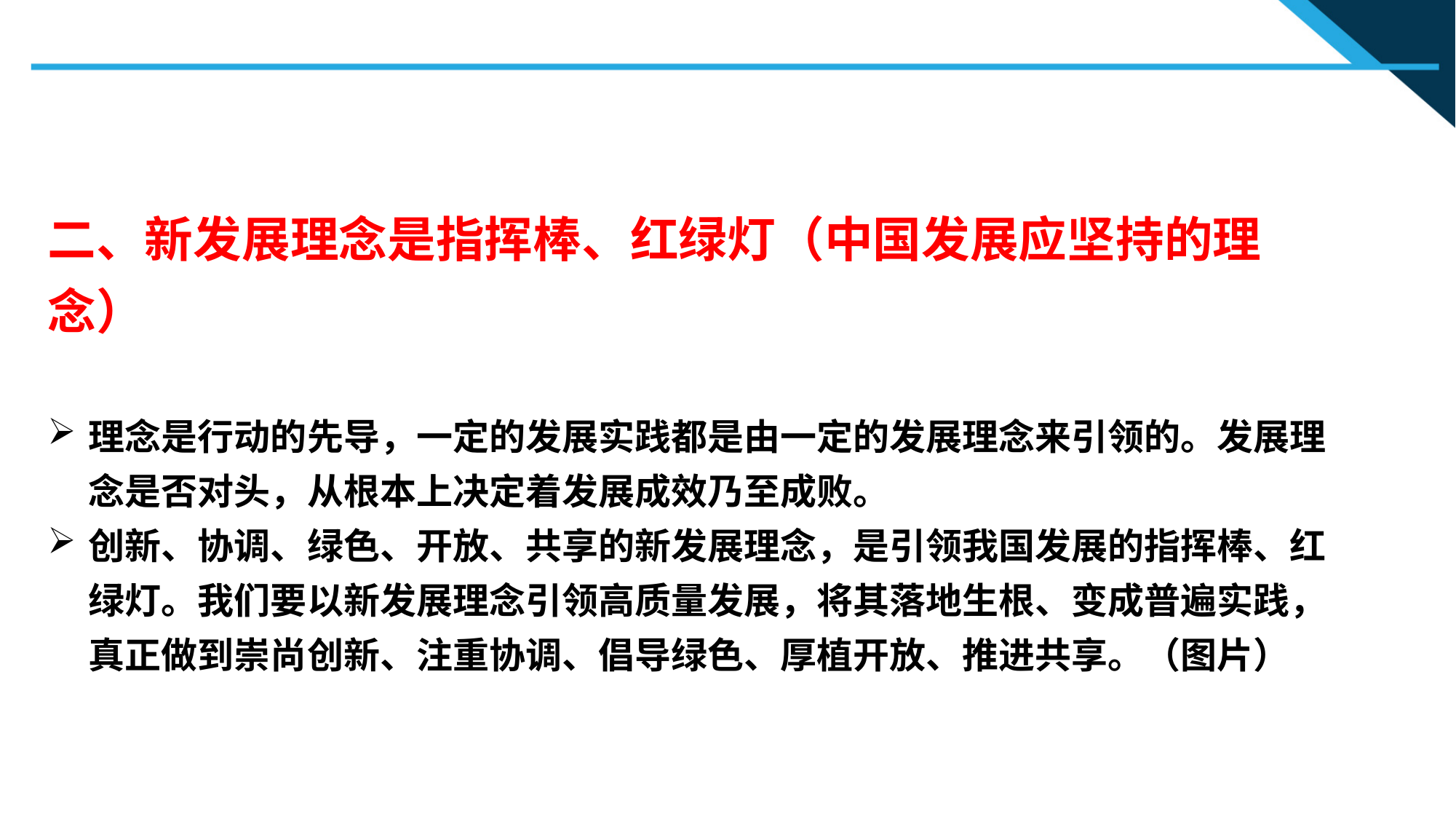

二、新发展理念是指挥棒、红绿灯（中国发展应坚持的理念）

理念是行动的先导，一定的发展实践都是由一定的发展理念来引领的。发展理念是否对头，从根本上决定着发展成效乃至成败。
创新、协调、绿色、开放、共享的新发展理念，是引领我国发展的指挥棒、红绿灯。我们要以新发展理念引领高质量发展，将其落地生根、变成普遍实践，真正做到崇尚创新、注重协调、倡导绿色、厚植开放、推进共享。（图片）